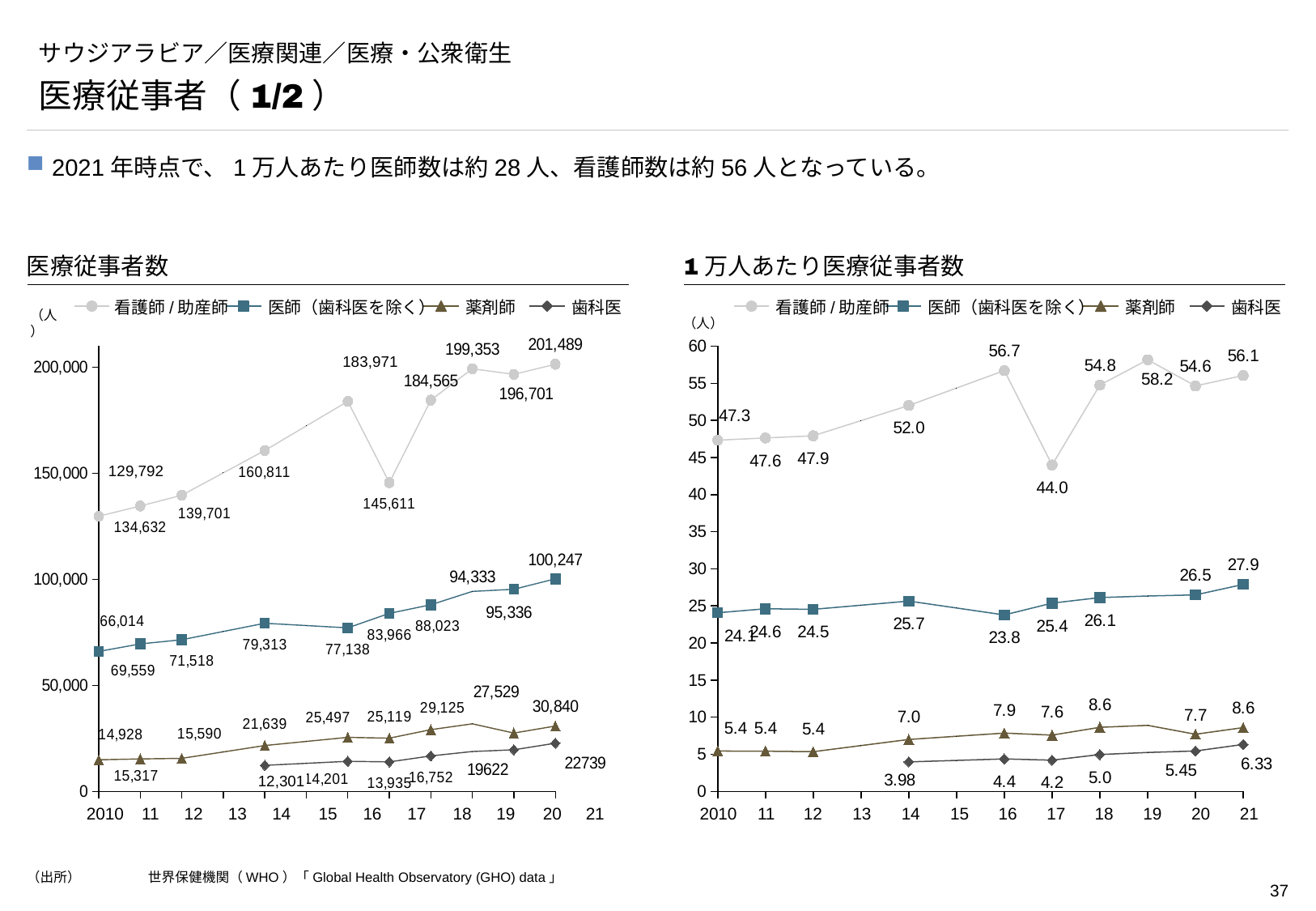

# サウジアラビア／医療関連／医療・公衆衛生
医療従事者（1/2）
2021年時点で、1万人あたり医師数は約28人、看護師数は約56人となっている。
医療従事者数
1万人あたり医療従事者数
看護師/助産師
医師（歯科医を除く）
薬剤師
歯科医
看護師/助産師
医師（歯科医を除く）
薬剤師
歯科医

（人）
（人）

### Chart

| Category |  |  |  |  |
|---|---|---|---|---|

### Chart

| Category |  |  |  |  |
|---|---|---|---|---|
183,971
129,792
12,301
2010
11
12
13
14
15
16
17
18
19
20
21
2010
11
12
13
14
15
16
17
18
19
20
21
（出所）	世界保健機関（WHO）「Global Health Observatory (GHO) data」